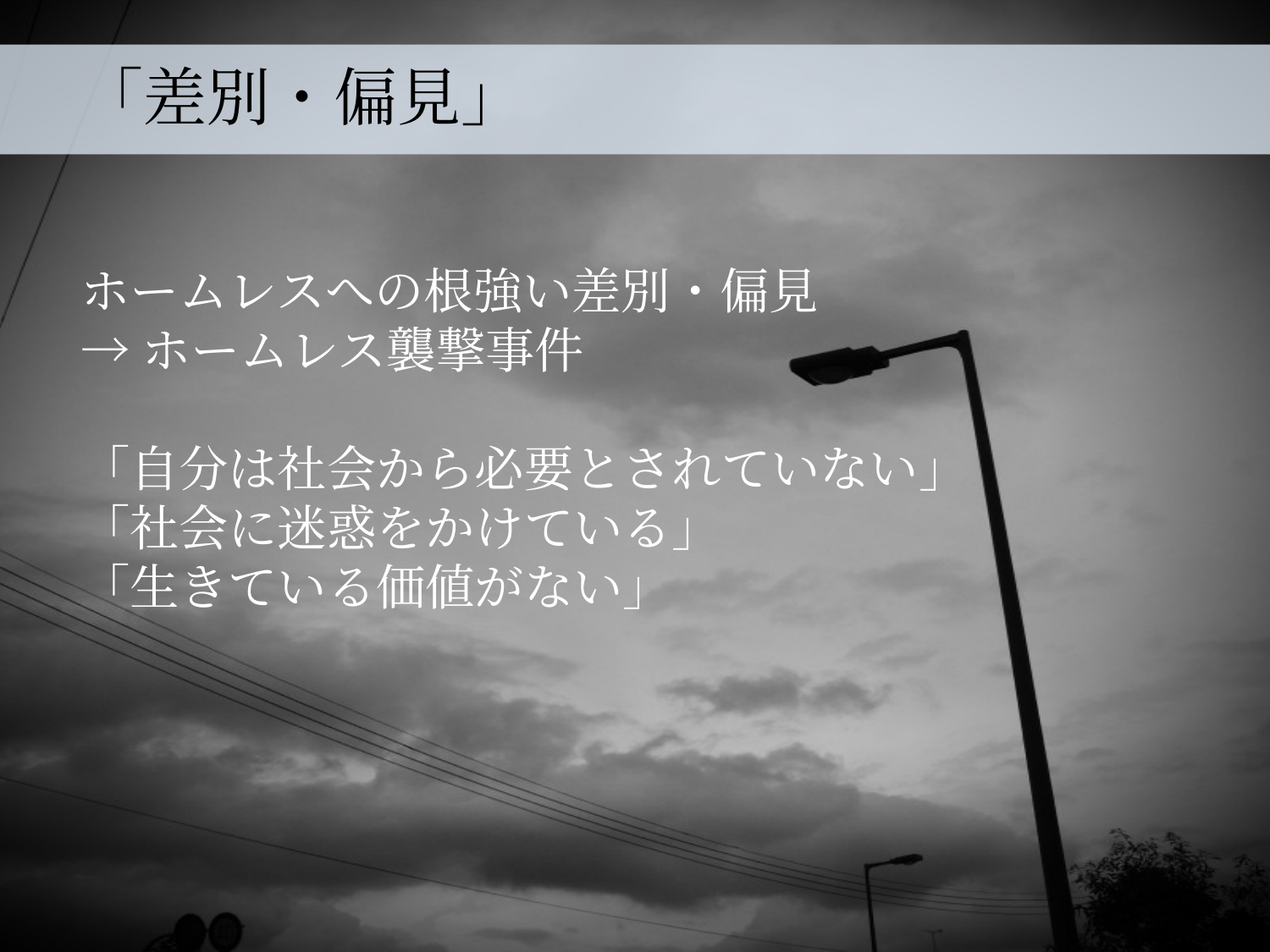

「差別・偏見」
ホームレスへの根強い差別・偏見
→ホームレス襲撃事件

「自分は社会から必要とされていない」
「社会に迷惑をかけている」
「生きている価値がない」